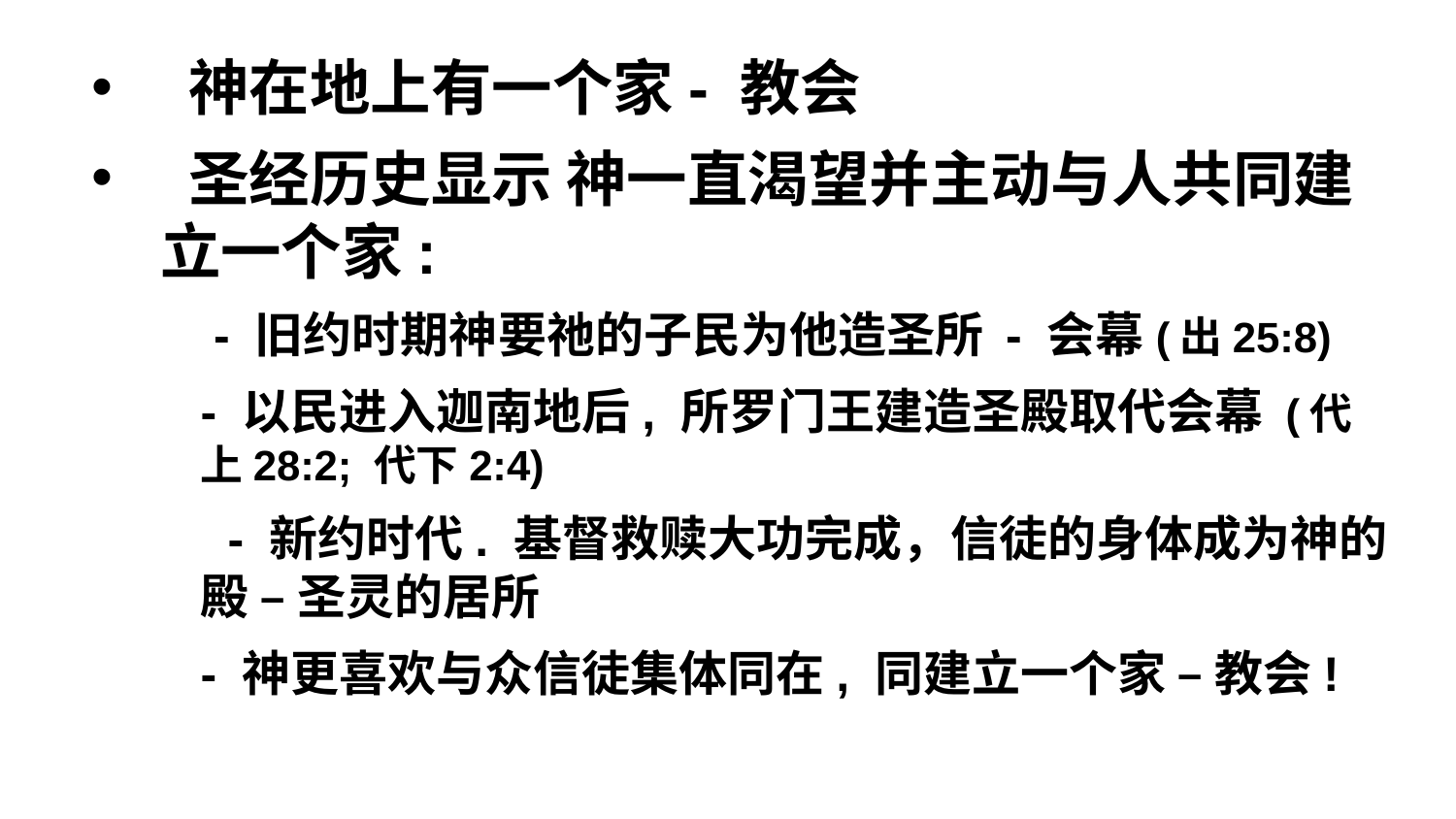

神在地上有一个家- 教会
 圣经历史显示 神一直渴望并主动与人共同建立一个家:
         - 旧约时期神要祂的子民为他造圣所 - 会幕(出25:8)
- 以民进入迦南地后, 所罗门王建造圣殿取代会幕 (代上28:2; 代下2:4)
  - 新约时代. 基督救赎大功完成，信徒的身体成为神的殿 – 圣灵的居所
- 神更喜欢与众信徒集体同在, 同建立一个家 – 教会!